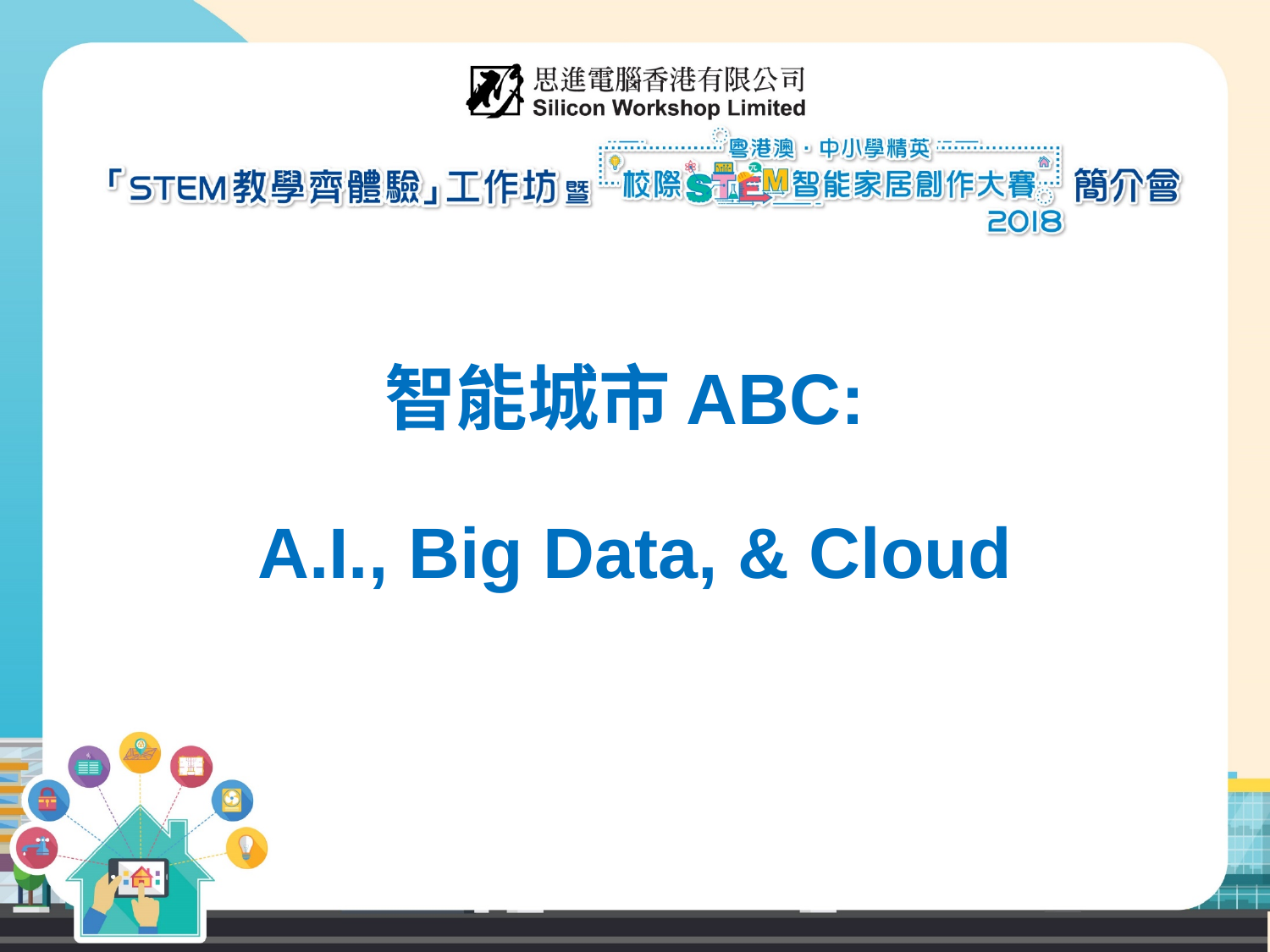

# 智能城市ABC: A.I., Big Data, & Cloud